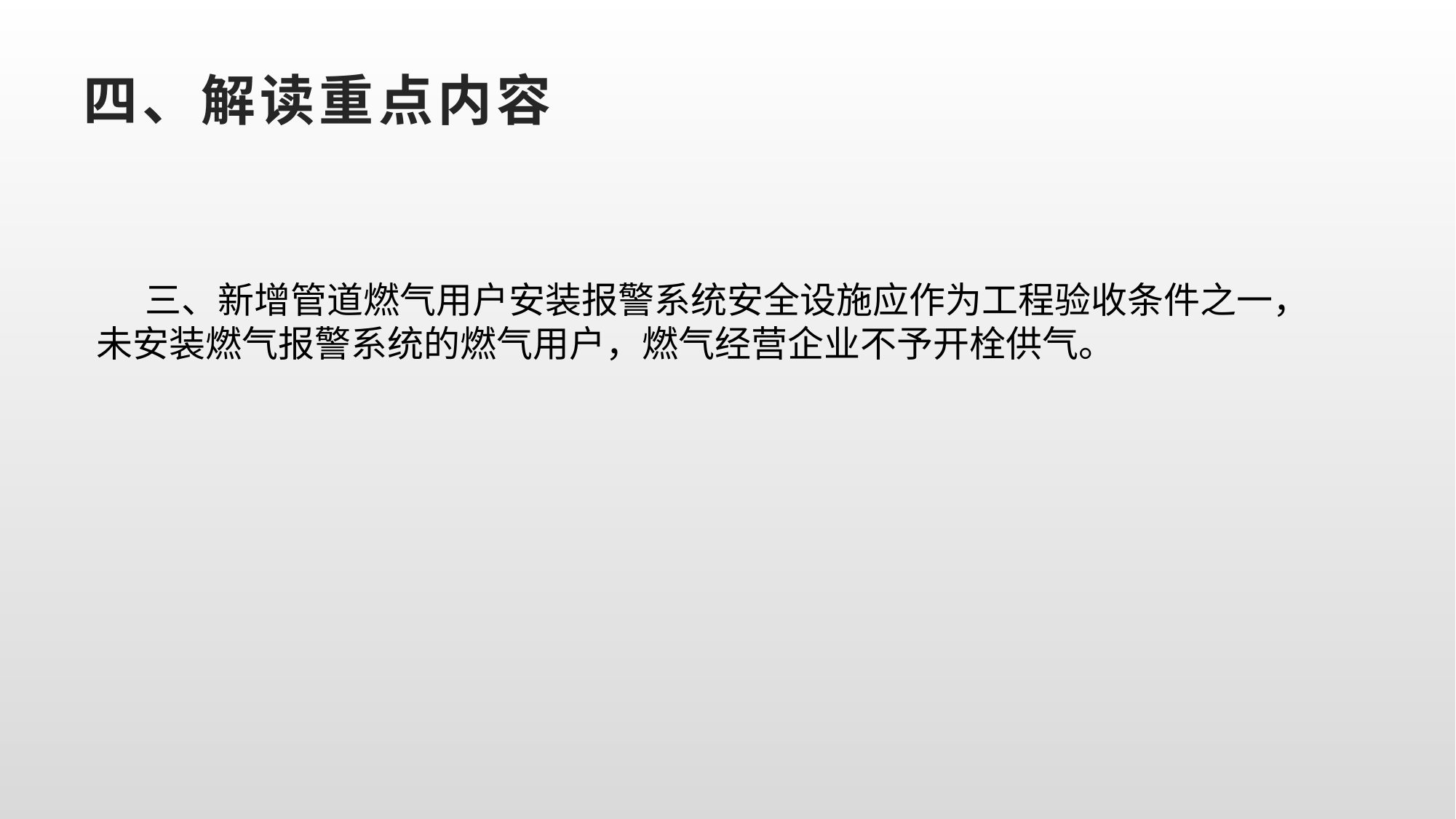

# 四、解读重点内容
三、新增管道燃气用户安装报警系统安全设施应作为工程验收条件之一，未安装燃气报警系统的燃气用户，燃气经营企业不予开栓供气。